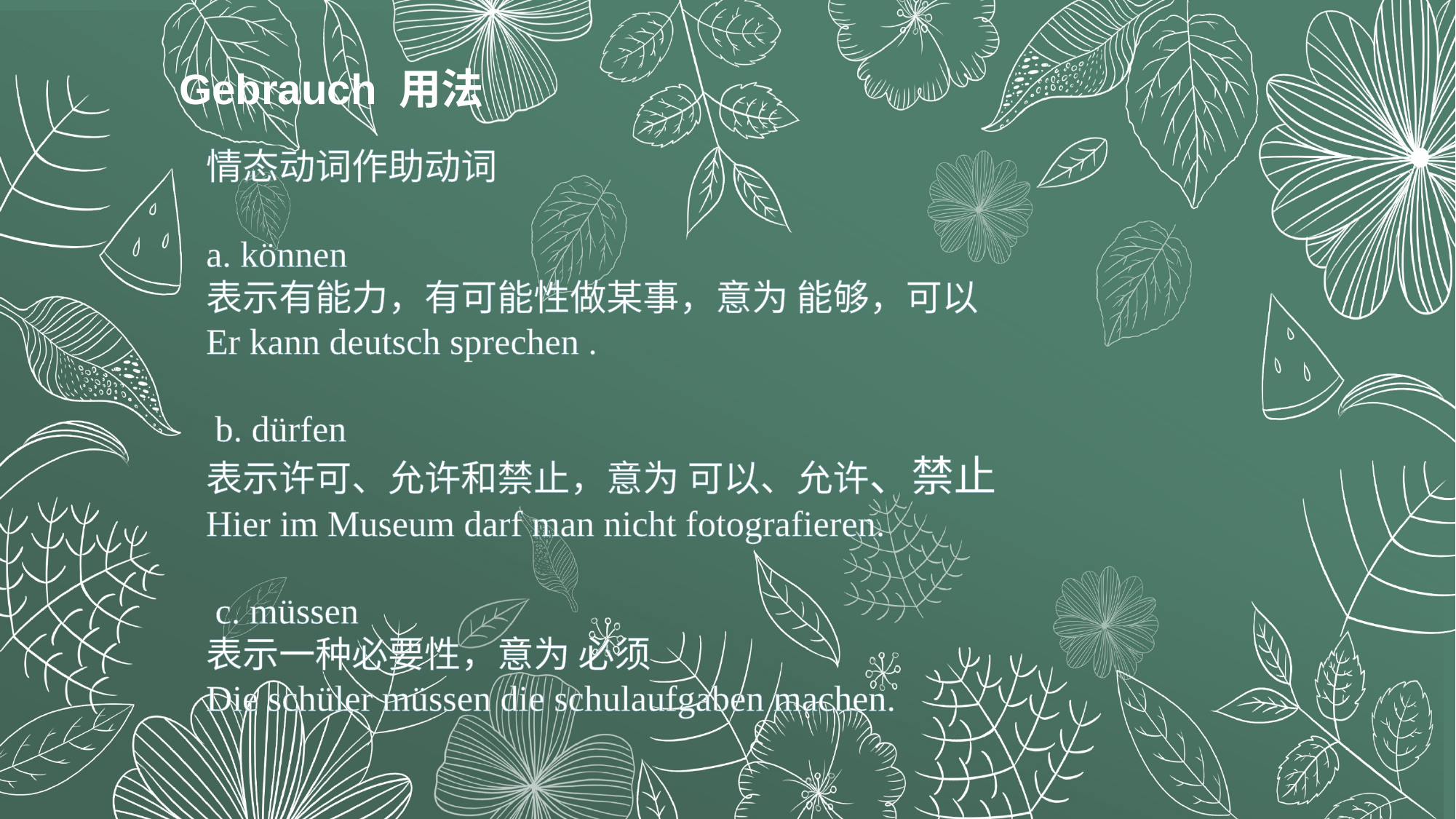

Gebrauch 用法
情态动词作助动词

a. können
表示有能力，有可能性做某事，意为 能够，可以
Er kann deutsch sprechen .

 b. dürfen
表示许可、允许和禁止，意为 可以、允许、禁止
Hier im Museum darf man nicht fotografieren.

 c. müssen
表示一种必要性，意为 必须
Die schüler müssen die schulaufgaben machen.